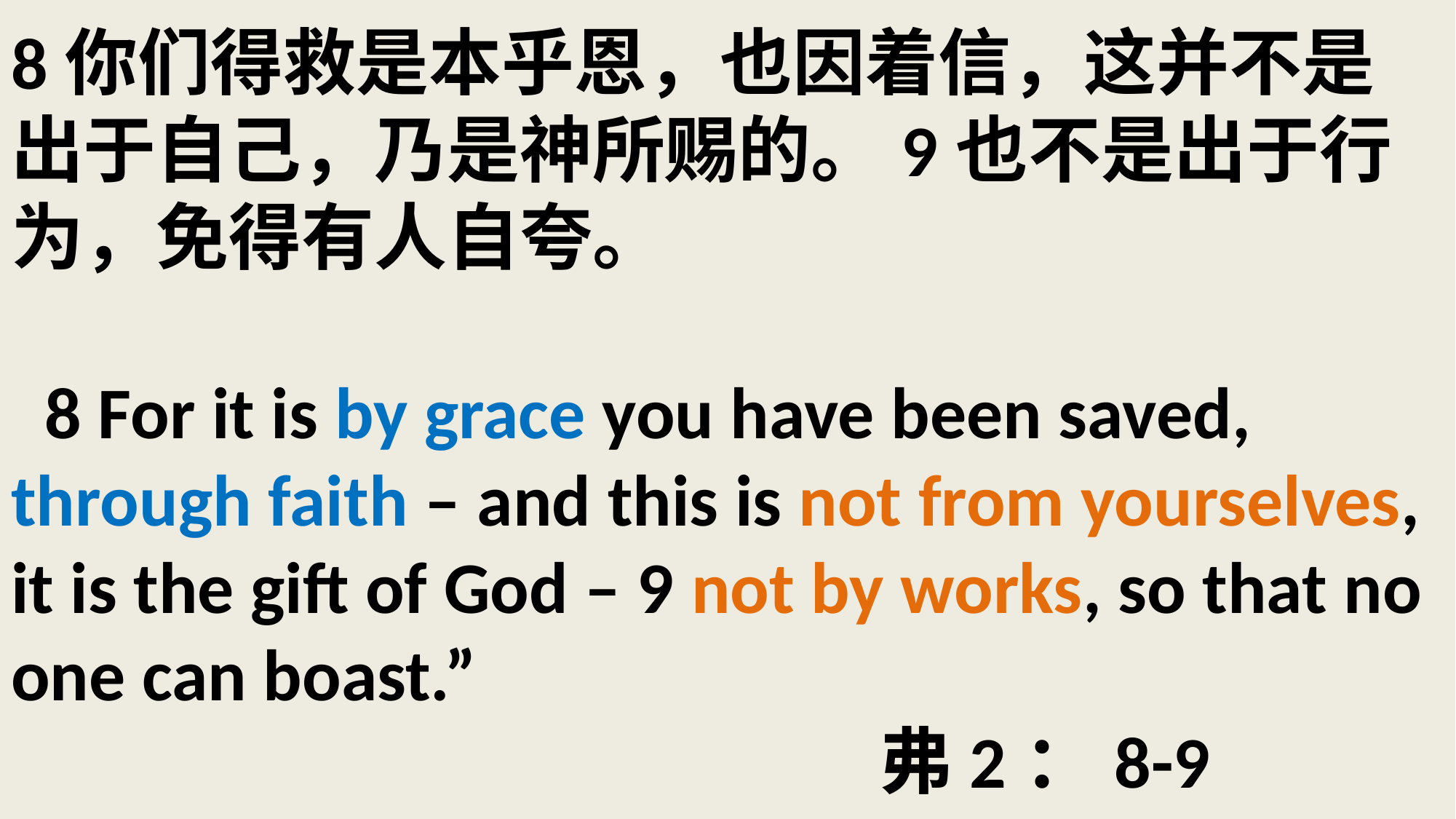

# 8你们得救是本乎恩，也因着信，这并不是出于自己，乃是神所赐的。9也不是出于行为，免得有人自夸。 8 For it is by grace you have been saved, through faith – and this is not from yourselves, it is the gift of God – 9 not by works, so that no one can boast.” 弗2：8-9